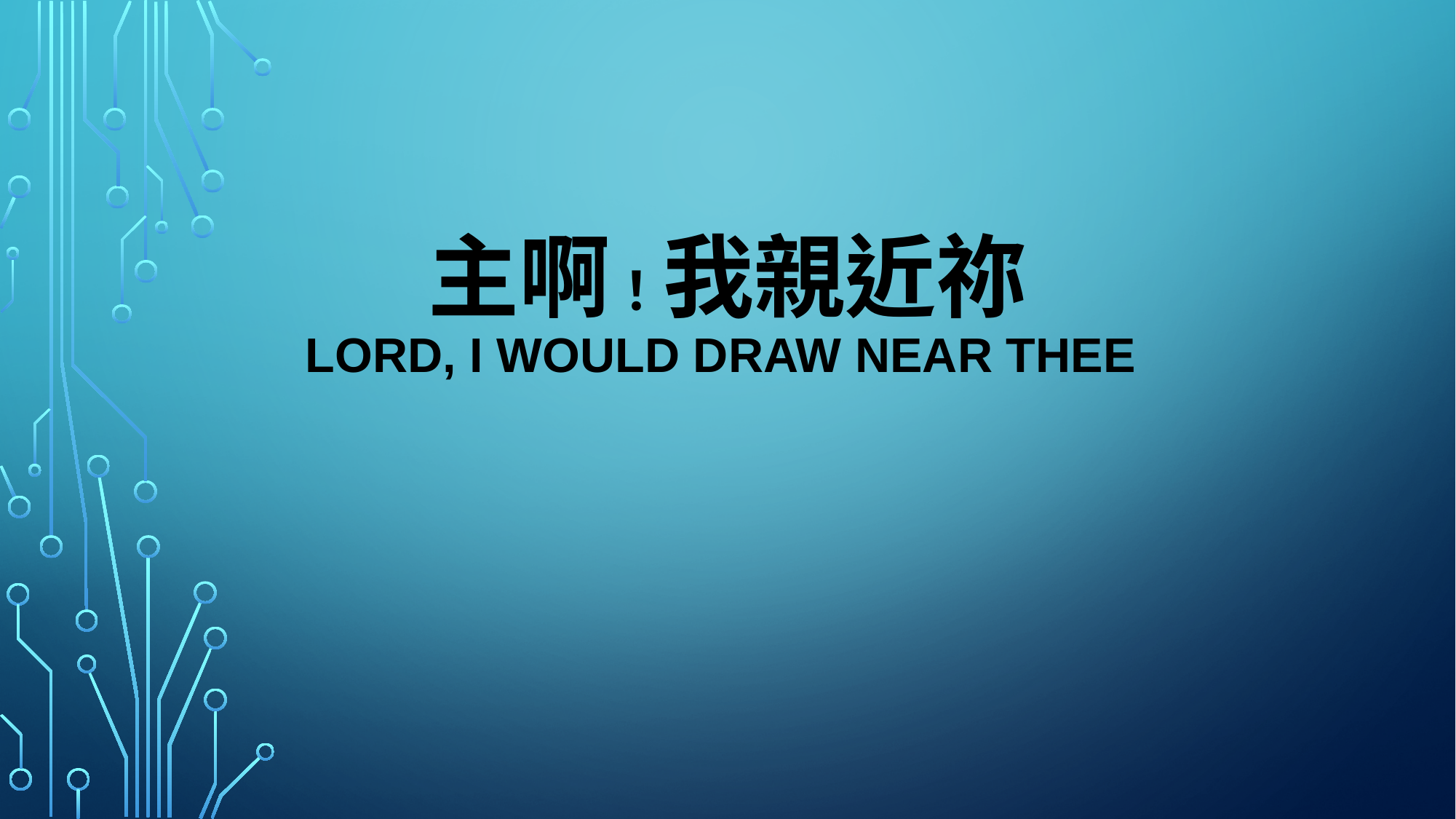

# 主啊！我親近祢 Lord, I would draw near thee